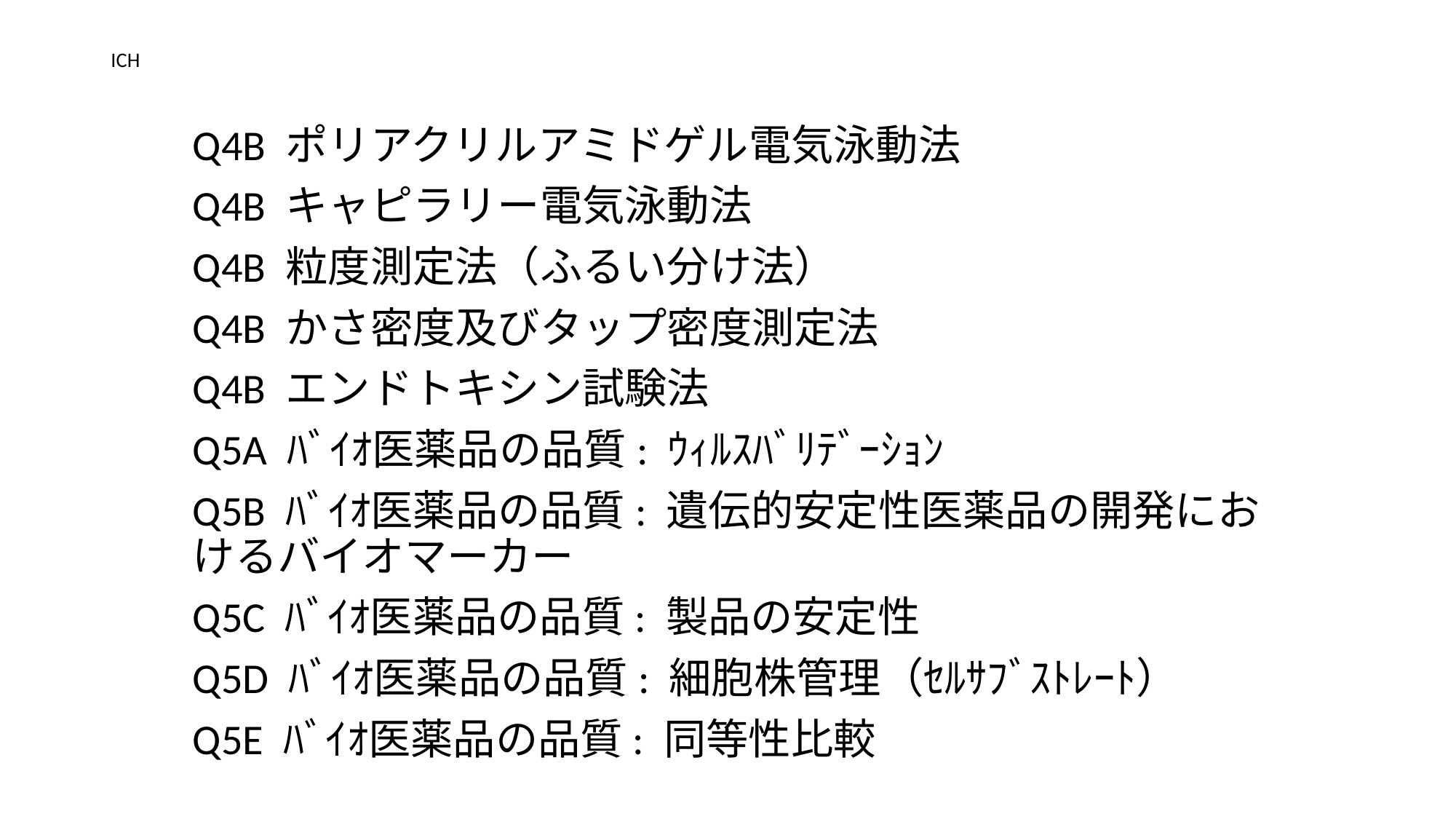

# ICH
Q4B ポリアクリルアミドゲル電気泳動法
Q4B キャピラリー電気泳動法
Q4B 粒度測定法（ふるい分け法）
Q4B かさ密度及びタップ密度測定法
Q4B エンドトキシン試験法
Q5A ﾊﾞｲｵ医薬品の品質: ｳｨﾙｽﾊﾞﾘﾃﾞｰｼｮﾝ
Q5B ﾊﾞｲｵ医薬品の品質: 遺伝的安定性医薬品の開発におけるバイオマーカー
Q5C ﾊﾞｲｵ医薬品の品質: 製品の安定性
Q5D ﾊﾞｲｵ医薬品の品質: 細胞株管理（ｾﾙｻﾌﾞｽﾄﾚｰﾄ）
Q5E ﾊﾞｲｵ医薬品の品質: 同等性比較